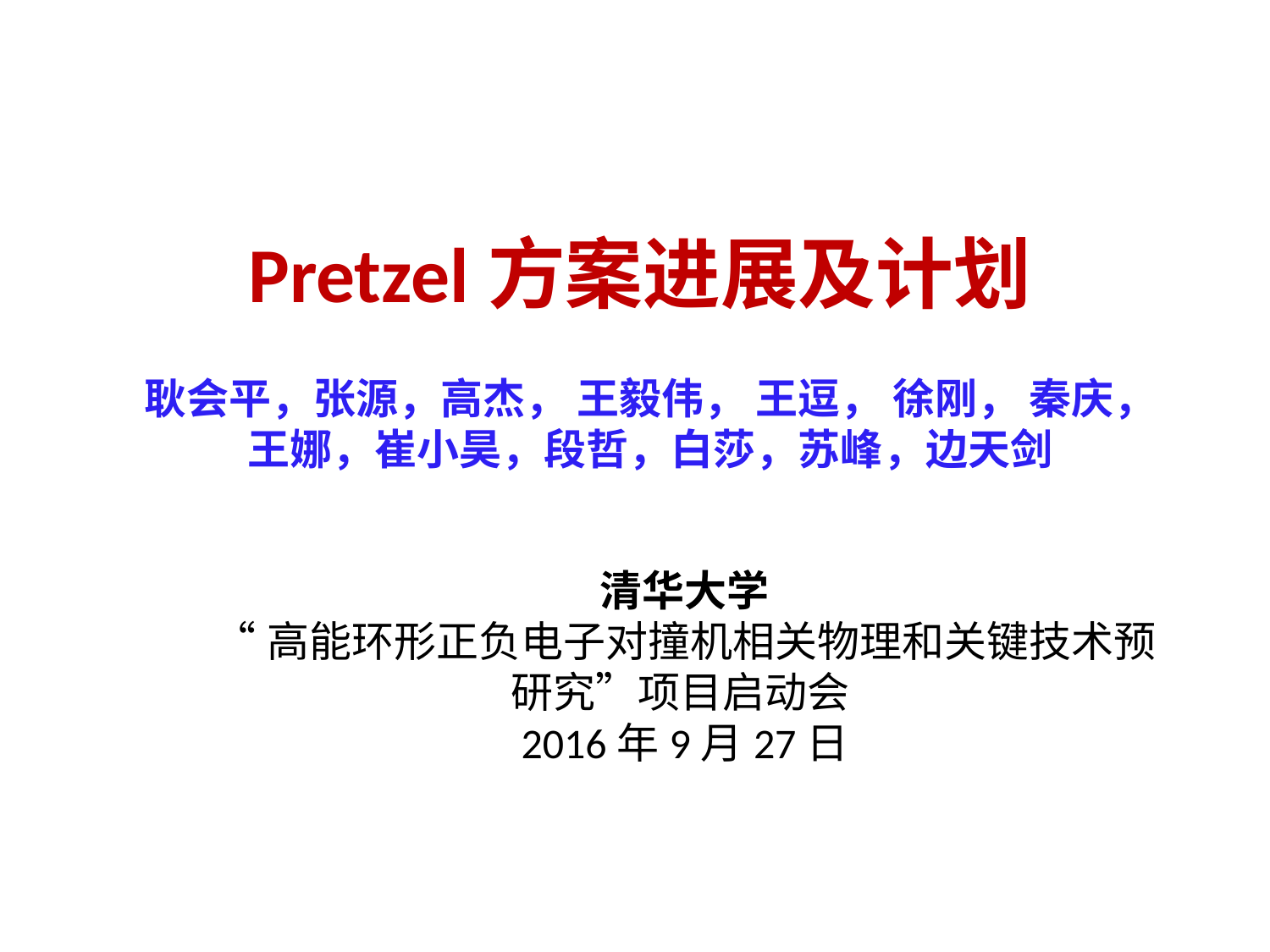

# Pretzel方案进展及计划
耿会平，张源，高杰， 王毅伟， 王逗， 徐刚， 秦庆，王娜，崔小昊，段哲，白莎，苏峰，边天剑
清华大学
“高能环形正负电子对撞机相关物理和关键技术预研究”项目启动会
2016年9月27日